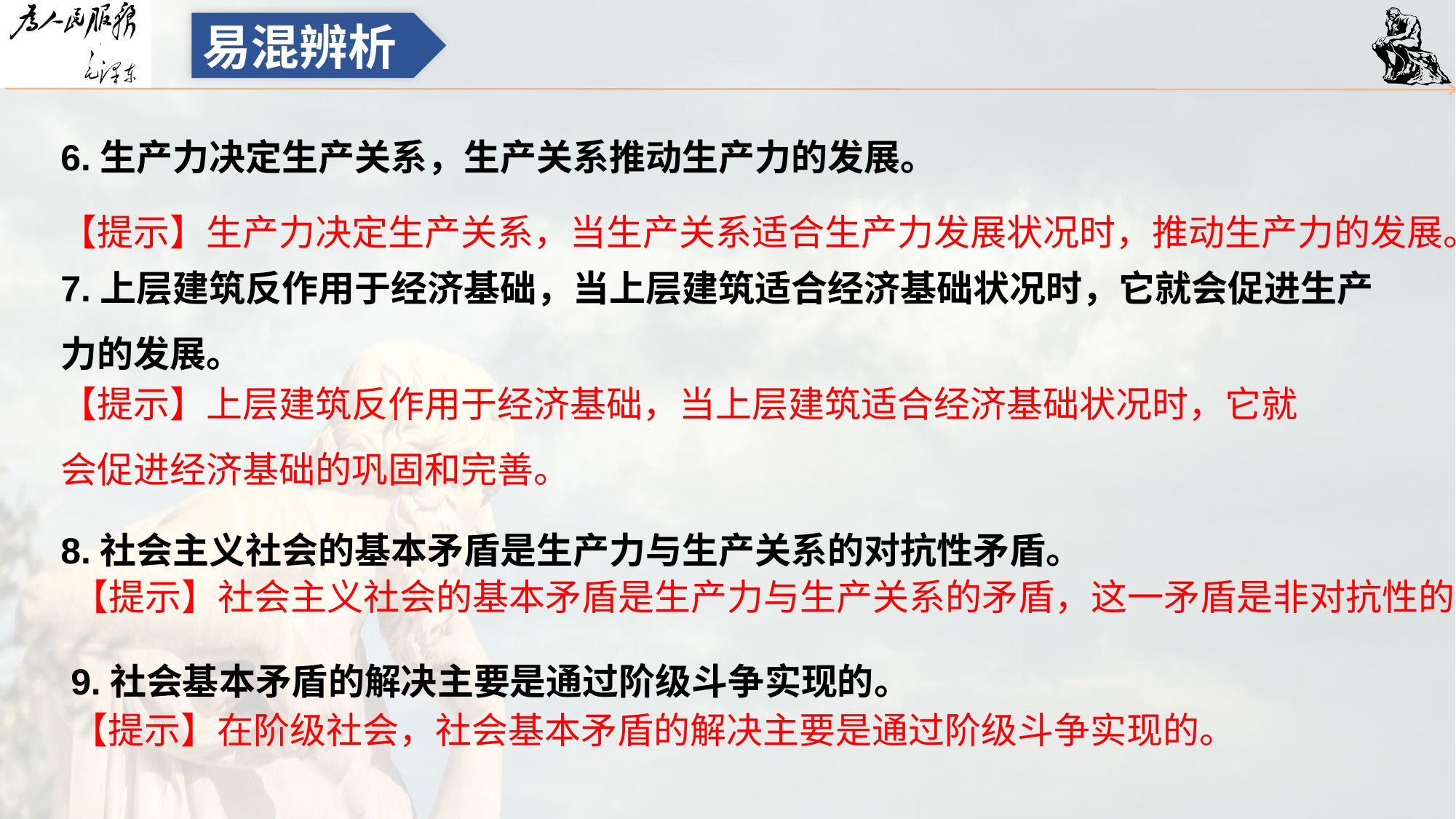

易混辨析
6.生产力决定生产关系，生产关系推动生产力的发展。

7.上层建筑反作用于经济基础，当上层建筑适合经济基础状况时，它就会促进生产力的发展。

8.社会主义社会的基本矛盾是生产力与生产关系的对抗性矛盾。

 9.社会基本矛盾的解决主要是通过阶级斗争实现的。

【提示】生产力决定生产关系，当生产关系适合生产力发展状况时，推动生产力的发展。
【提示】上层建筑反作用于经济基础，当上层建筑适合经济基础状况时，它就会促进经济基础的巩固和完善。
【提示】社会主义社会的基本矛盾是生产力与生产关系的矛盾，这一矛盾是非对抗性的。
【提示】在阶级社会，社会基本矛盾的解决主要是通过阶级斗争实现的。